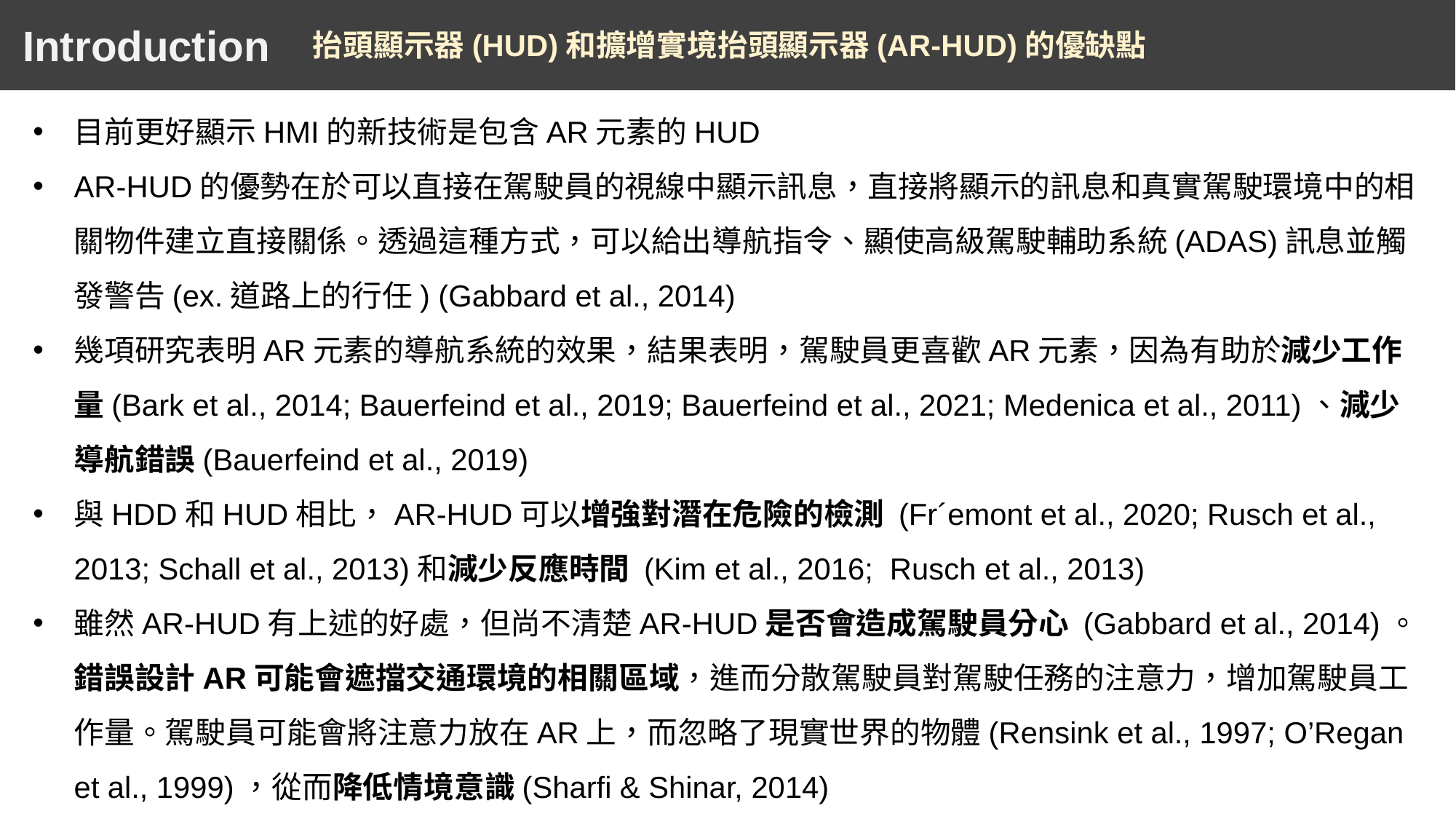

Introduction
抬頭顯示器(HUD)和擴增實境抬頭顯示器(AR-HUD)的優缺點
目前更好顯示HMI的新技術是包含AR元素的HUD
AR-HUD的優勢在於可以直接在駕駛員的視線中顯示訊息，直接將顯示的訊息和真實駕駛環境中的相關物件建立直接關係。透過這種方式，可以給出導航指令、顯使高級駕駛輔助系統(ADAS)訊息並觸發警告(ex.道路上的行任) (Gabbard et al., 2014)
幾項研究表明AR元素的導航系統的效果，結果表明，駕駛員更喜歡AR元素，因為有助於減少工作量(Bark et al., 2014; Bauerfeind et al., 2019; Bauerfeind et al., 2021; Medenica et al., 2011)、減少導航錯誤(Bauerfeind et al., 2019)
與HDD和HUD相比，AR-HUD可以增強對潛在危險的檢測 (Fr´emont et al., 2020; Rusch et al., 2013; Schall et al., 2013)和減少反應時間 (Kim et al., 2016;  Rusch et al., 2013)
雖然AR-HUD有上述的好處，但尚不清楚AR-HUD是否會造成駕駛員分心 (Gabbard et al., 2014)。錯誤設計AR可能會遮擋交通環境的相關區域，進而分散駕駛員對駕駛任務的注意力，增加駕駛員工作量。駕駛員可能會將注意力放在AR上，而忽略了現實世界的物體(Rensink et al., 1997; O’Regan et al., 1999)，從而降低情境意識(Sharfi & Shinar, 2014)